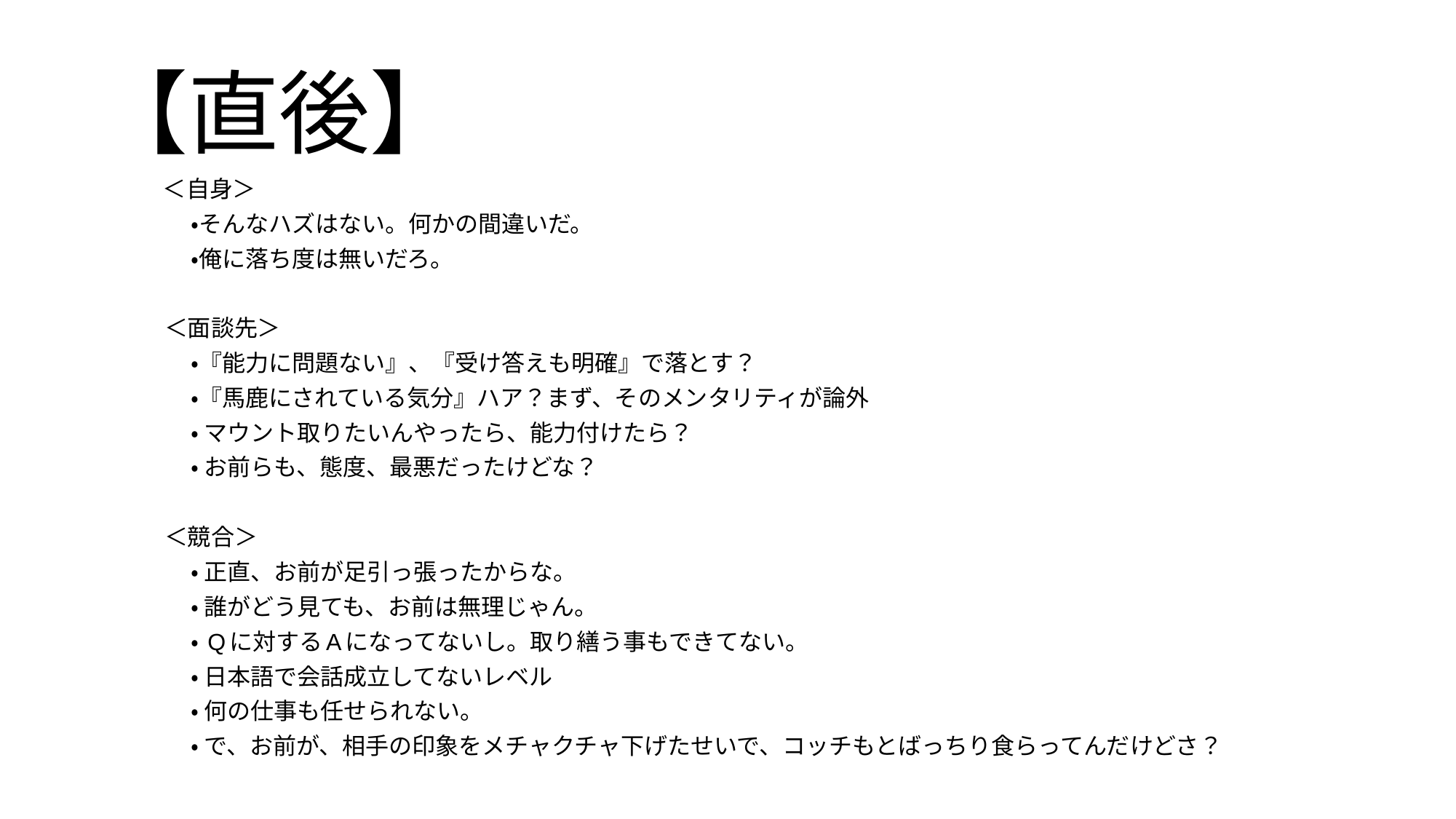

# 【直後】
　＜自身＞
         ・そんなハズはない。何かの間違いだ。
         ・俺に落ち度は無いだろ。

    ＜面談先＞
         ・『能力に問題ない』、『受け答えも明確』で落とす？
         ・『馬鹿にされている気分』ハア？まず、そのメンタリティが論外
         ・ マウント取りたいんやったら、能力付けたら？
         ・ お前らも、態度、最悪だったけどな？

    ＜競合＞
         ・ 正直、お前が足引っ張ったからな。
         ・ 誰がどう見ても、お前は無理じゃん。
         ・ Qに対するAになってないし。取り繕う事もできてない。
         ・ 日本語で会話成立してないレベル
         ・ 何の仕事も任せられない。
         ・ で、お前が、相手の印象をメチャクチャ下げたせいで、コッチもとばっちり食らってんだけどさ？